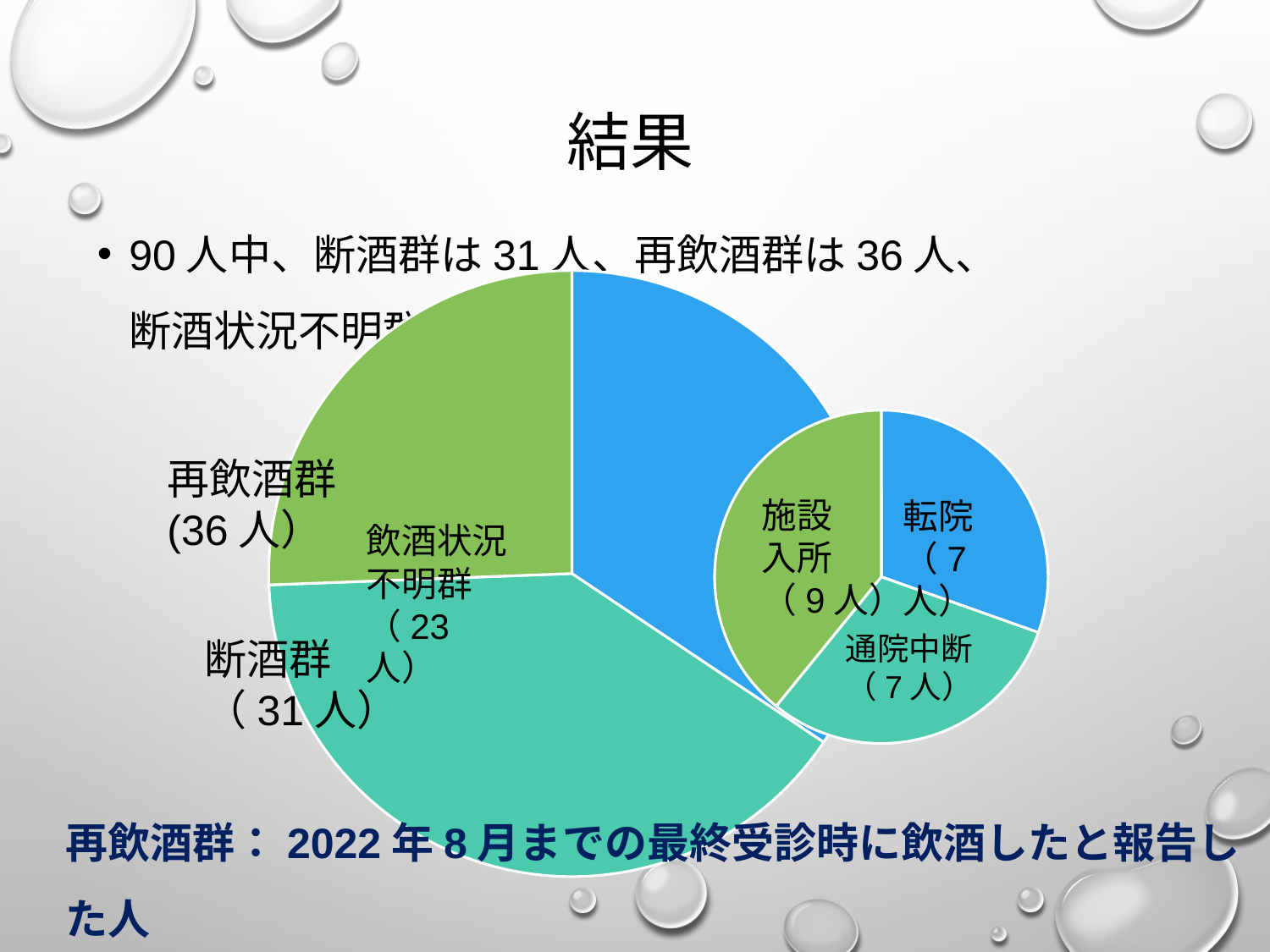

# 結果
90人中、断酒群は31人、再飲酒群は36人、断酒状況不明群は23人であった。

[unsupported chart]

### Chart

| Category | 売上高 |
|---|---|
| 第 1 四半期 | 30.4 |
| 第 2 四半期 | 30.4 |
| 第 3 四半期 | 39.1 |
再飲酒群
(36人）
施設
入所
（9人）
転院
（7人）
飲酒状況不明群（23人）
通院中断（7人）
断酒群
（31人）
再飲酒群：2022年8月までの最終受診時に飲酒したと報告した人
断酒群：再飲酒群以外の人